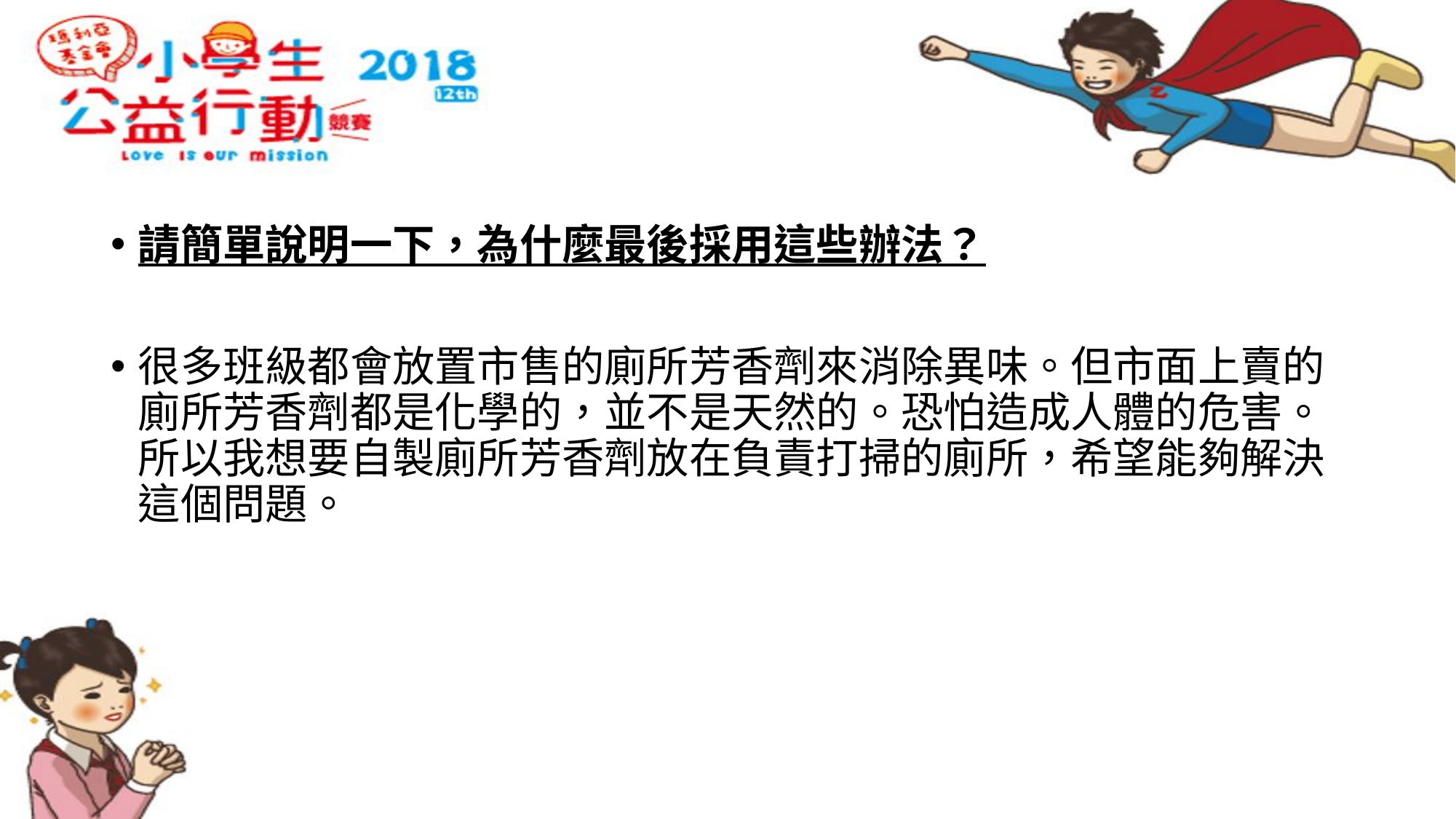

#
請簡單說明一下，為什麼最後採用這些辦法？

很多班級都會放置市售的廁所芳香劑來消除異味。但市面上賣的廁所芳香劑都是化學的，並不是天然的。恐怕造成人體的危害。所以我想要自製廁所芳香劑放在負責打掃的廁所，希望能夠解決這個問題。